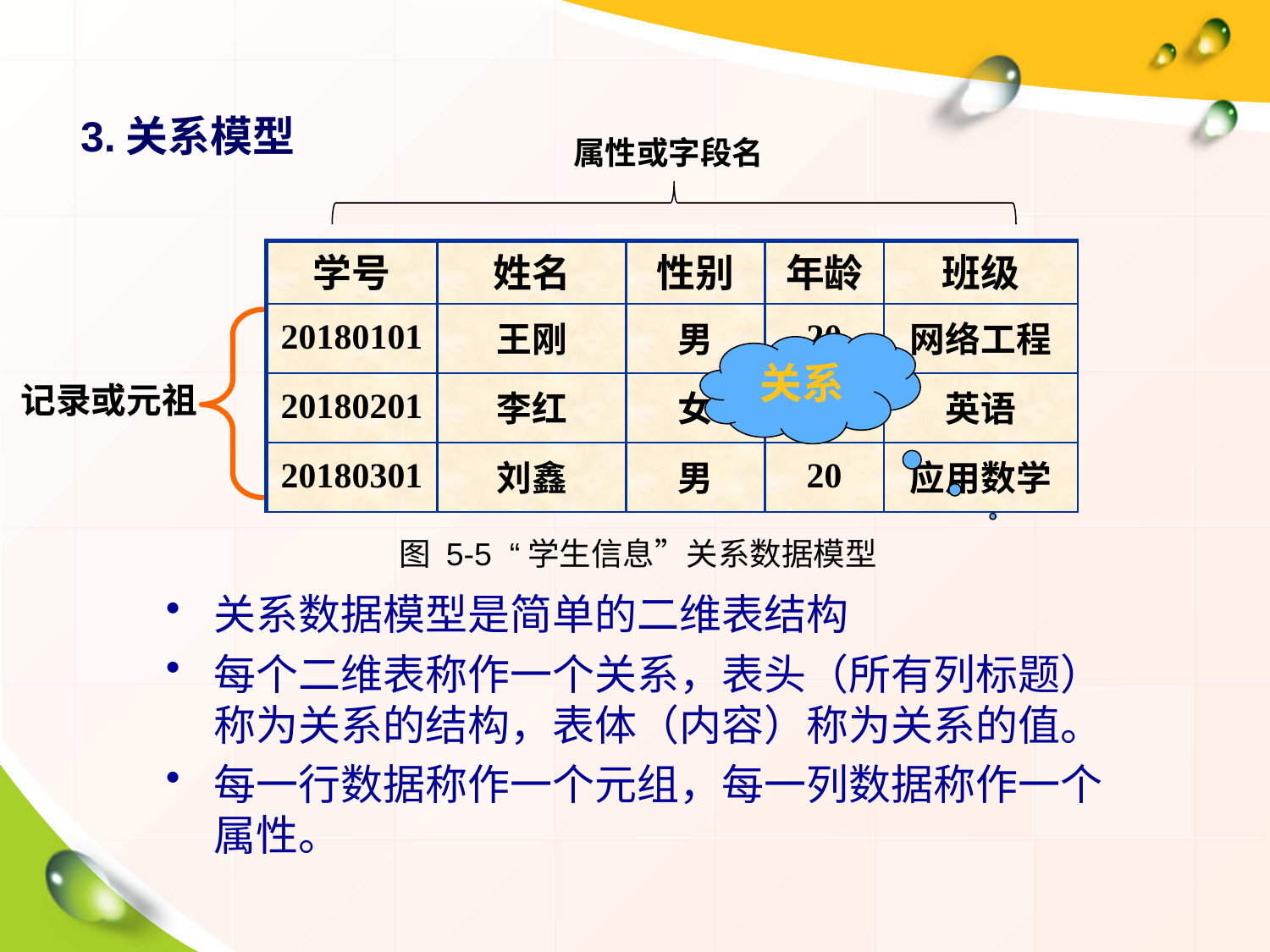

# 3.关系模型
属性或字段名

| 学号 | 姓名 | 性别 | 年龄 | 班级 |
| --- | --- | --- | --- | --- |
| 20180101 | 王刚 | 男 | 20 | 网络工程 |
| 20180201 | 李红 | 女 | 20 | 英语 |
| 20180301 | 刘鑫 | 男 | 20 | 应用数学 |

记录或元祖
关系
图 5-5  “学生信息”关系数据模型
关系数据模型是简单的二维表结构
每个二维表称作一个关系，表头（所有列标题）称为关系的结构，表体（内容）称为关系的值。
每一行数据称作一个元组，每一列数据称作一个属性。